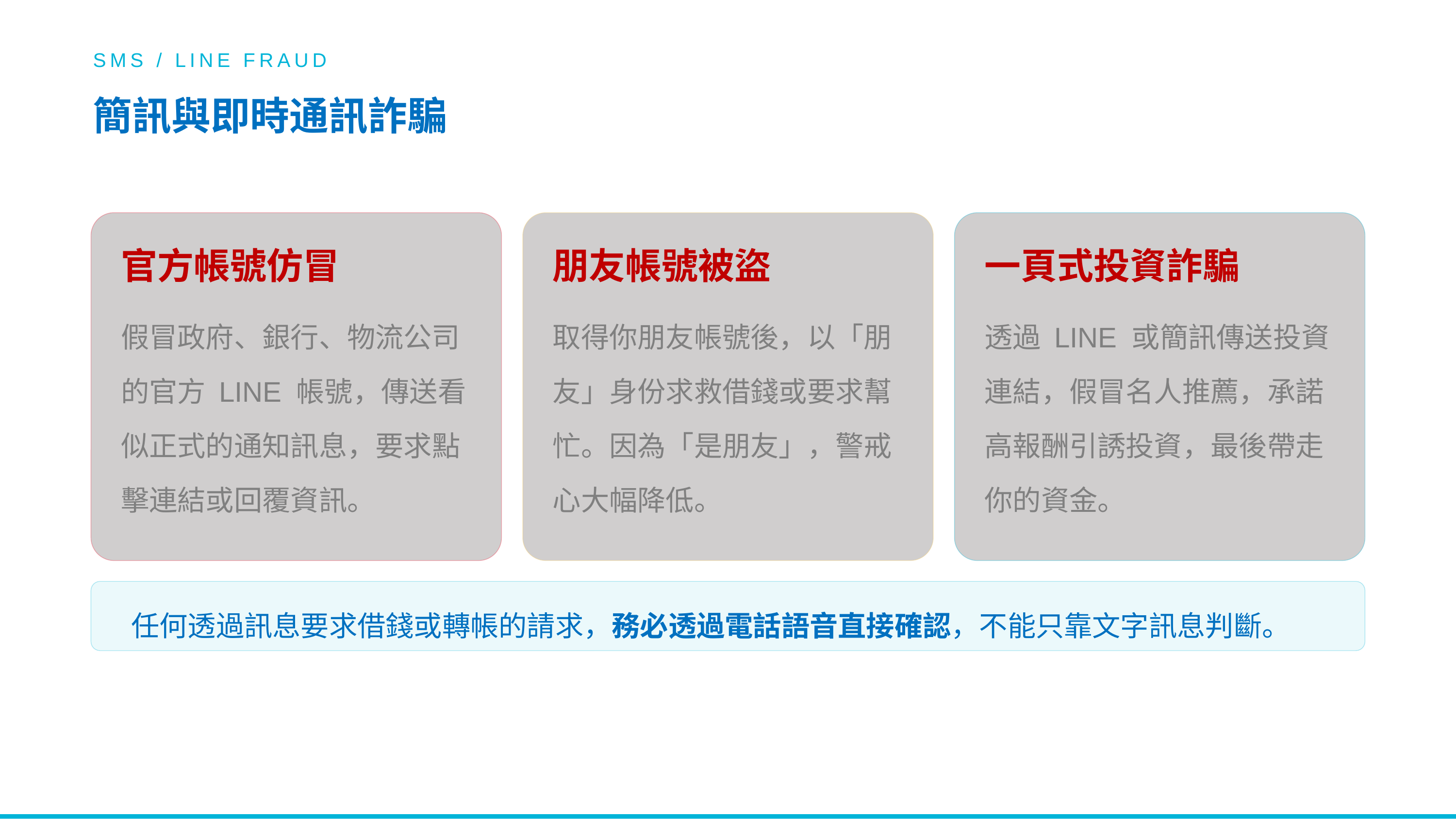

SMS / LINE FRAUD
簡訊與即時通訊詐騙

官方帳號仿冒
朋友帳號被盜
一頁式投資詐騙
假冒政府、銀行、物流公司的官方 LINE 帳號，傳送看似正式的通知訊息，要求點擊連結或回覆資訊。
取得你朋友帳號後，以「朋友」身份求救借錢或要求幫忙。因為「是朋友」，警戒心大幅降低。
透過 LINE 或簡訊傳送投資連結，假冒名人推薦，承諾高報酬引誘投資，最後帶走你的資金。

任何透過訊息要求借錢或轉帳的請求，務必透過電話語音直接確認，不能只靠文字訊息判斷。